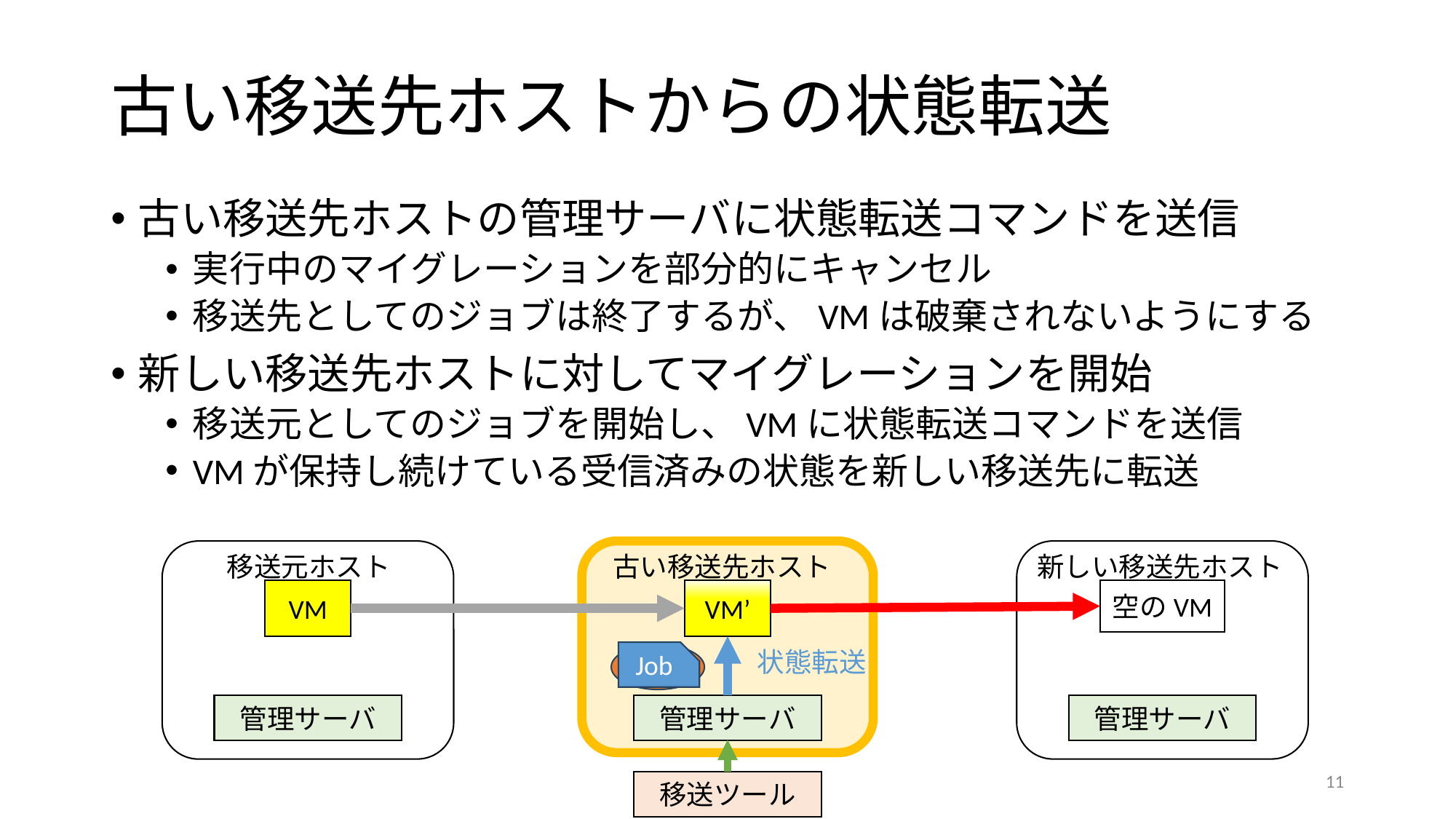

# 古い移送先ホストからの状態転送
古い移送先ホストの管理サーバに状態転送コマンドを送信
実行中のマイグレーションを部分的にキャンセル
移送先としてのジョブは終了するが、VMは破棄されないようにする
新しい移送先ホストに対してマイグレーションを開始
移送元としてのジョブを開始し、VMに状態転送コマンドを送信
VMが保持し続けている受信済みの状態を新しい移送先に転送

移送元ホスト
古い移送先ホスト
新しい移送先ホスト
VM
VM’
空のVM
状態転送
Job
Job
管理サーバ
管理サーバ
管理サーバ
11
移送ツール